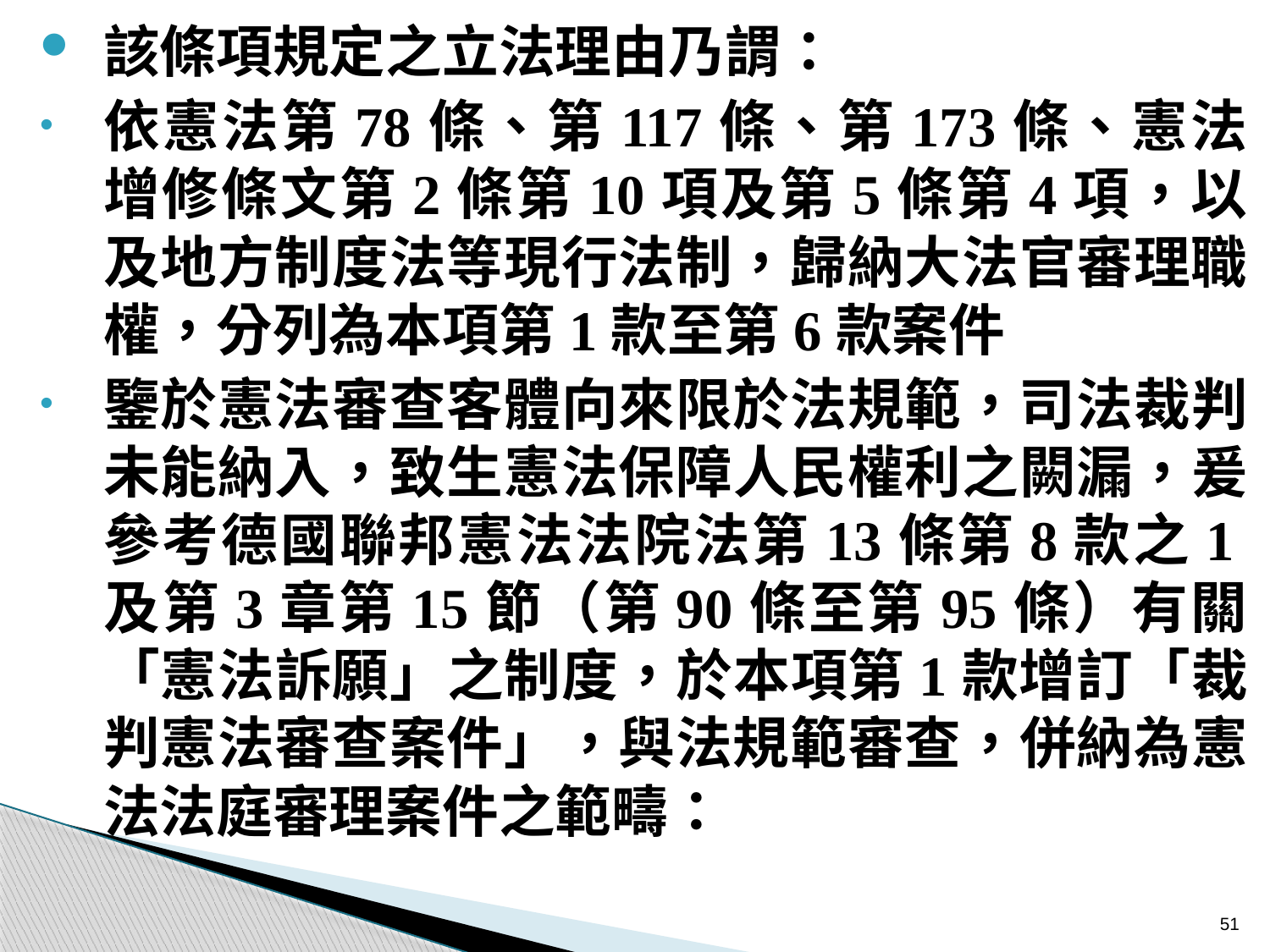

該條項規定之立法理由乃謂：
依憲法第78條、第117條、第173條、憲法增修條文第2條第10項及第5條第4項，以及地方制度法等現行法制，歸納大法官審理職權，分列為本項第1款至第6款案件
鑒於憲法審查客體向來限於法規範，司法裁判未能納入，致生憲法保障人民權利之闕漏，爰參考德國聯邦憲法法院法第13條第8款之1及第3章第15節（第90條至第95條）有關「憲法訴願」之制度，於本項第1款增訂「裁判憲法審查案件」，與法規範審查，併納為憲法法庭審理案件之範疇：
51